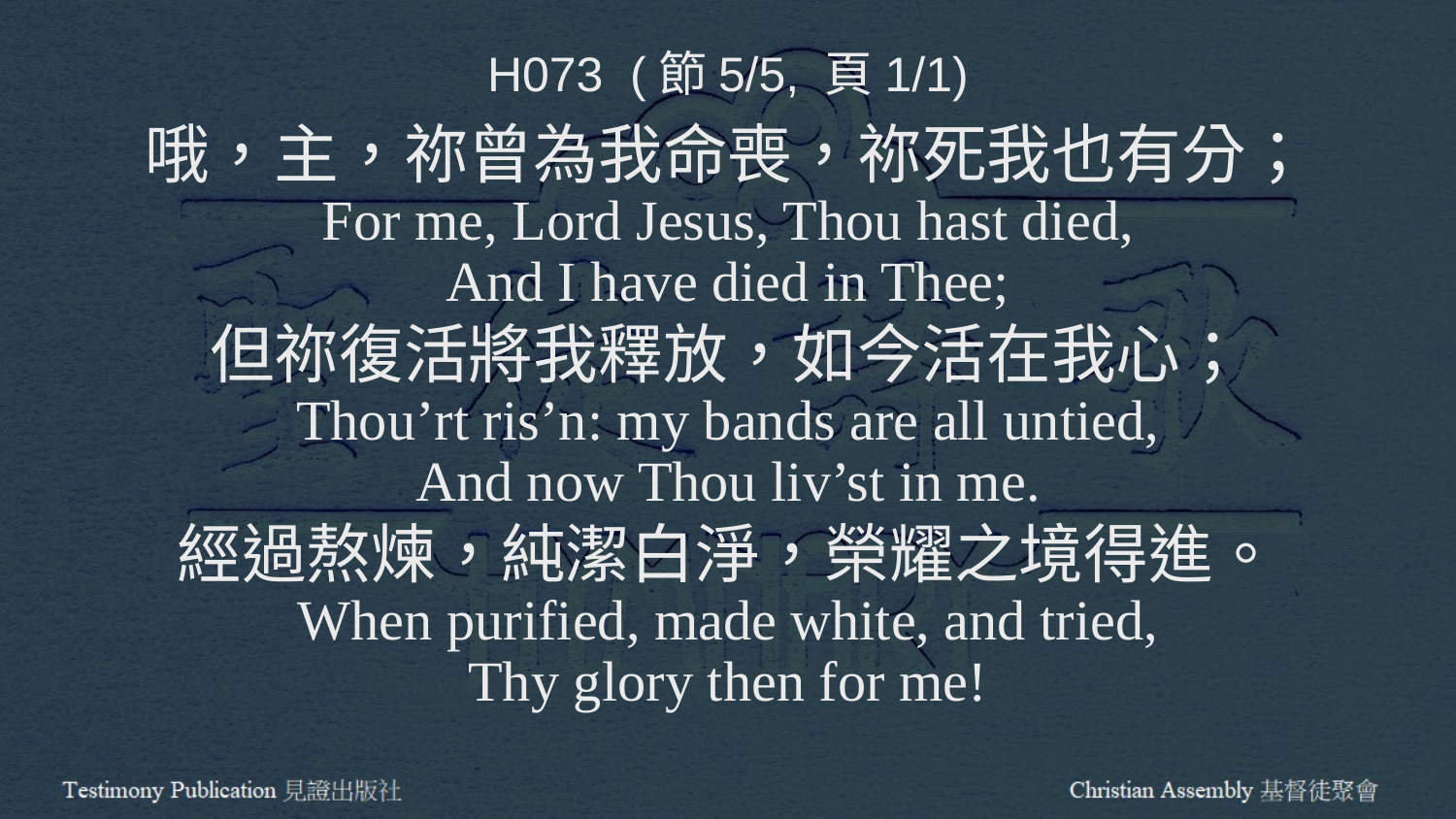

H073  (節5/5, 頁1/1)
哦，主，祢曾為我命喪，祢死我也有分；
For me, Lord Jesus, Thou hast died,
And I have died in Thee;
但祢復活將我釋放，如今活在我心；
Thou’rt ris’n: my bands are all untied,
And now Thou liv’st in me.
經過熬煉，純潔白淨，榮耀之境得進。
When purified, made white, and tried,
Thy glory then for me!